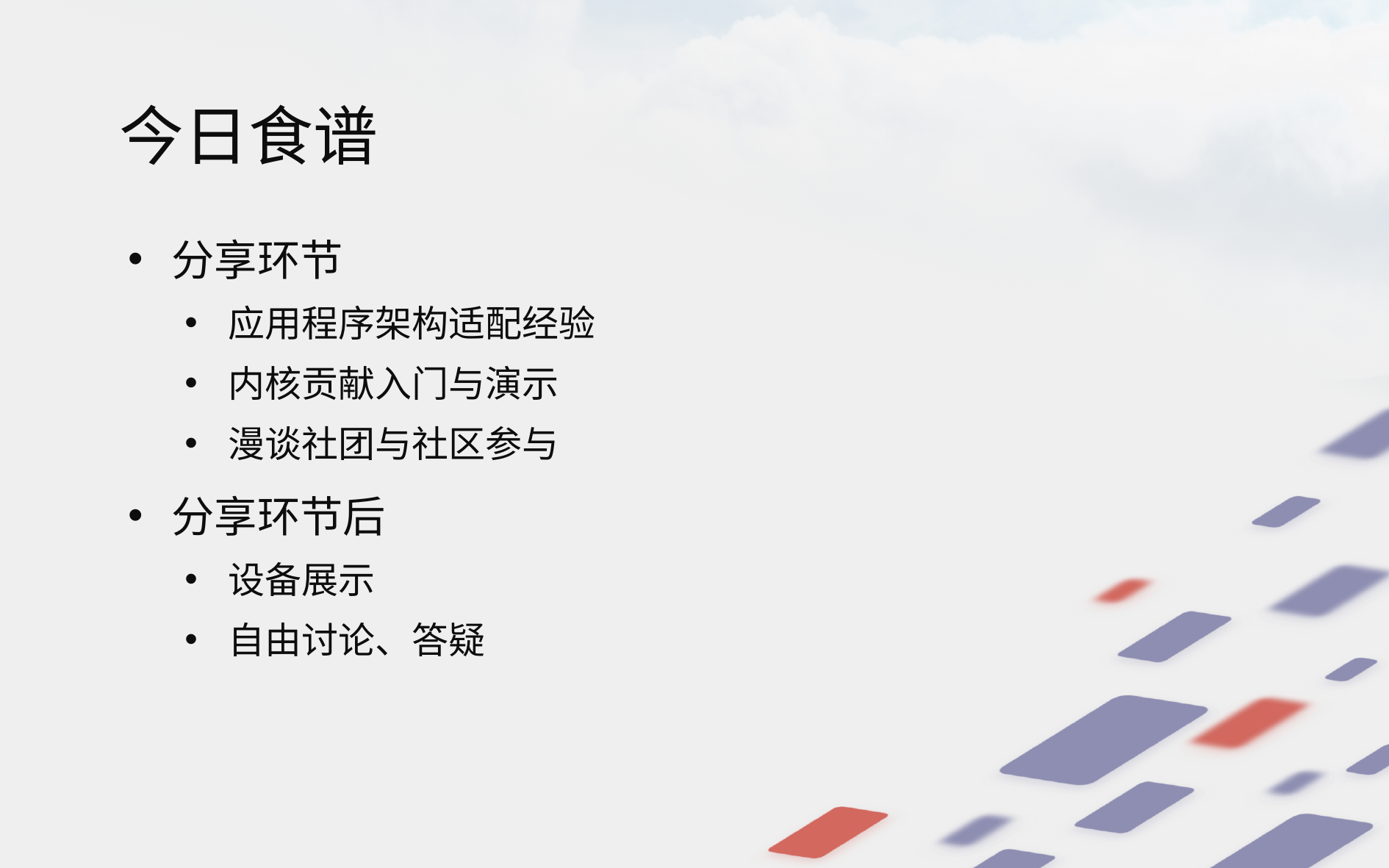

# 今日食谱
分享环节
应用程序架构适配经验
内核贡献入门与演示
漫谈社团与社区参与
分享环节后
设备展示
自由讨论、答疑